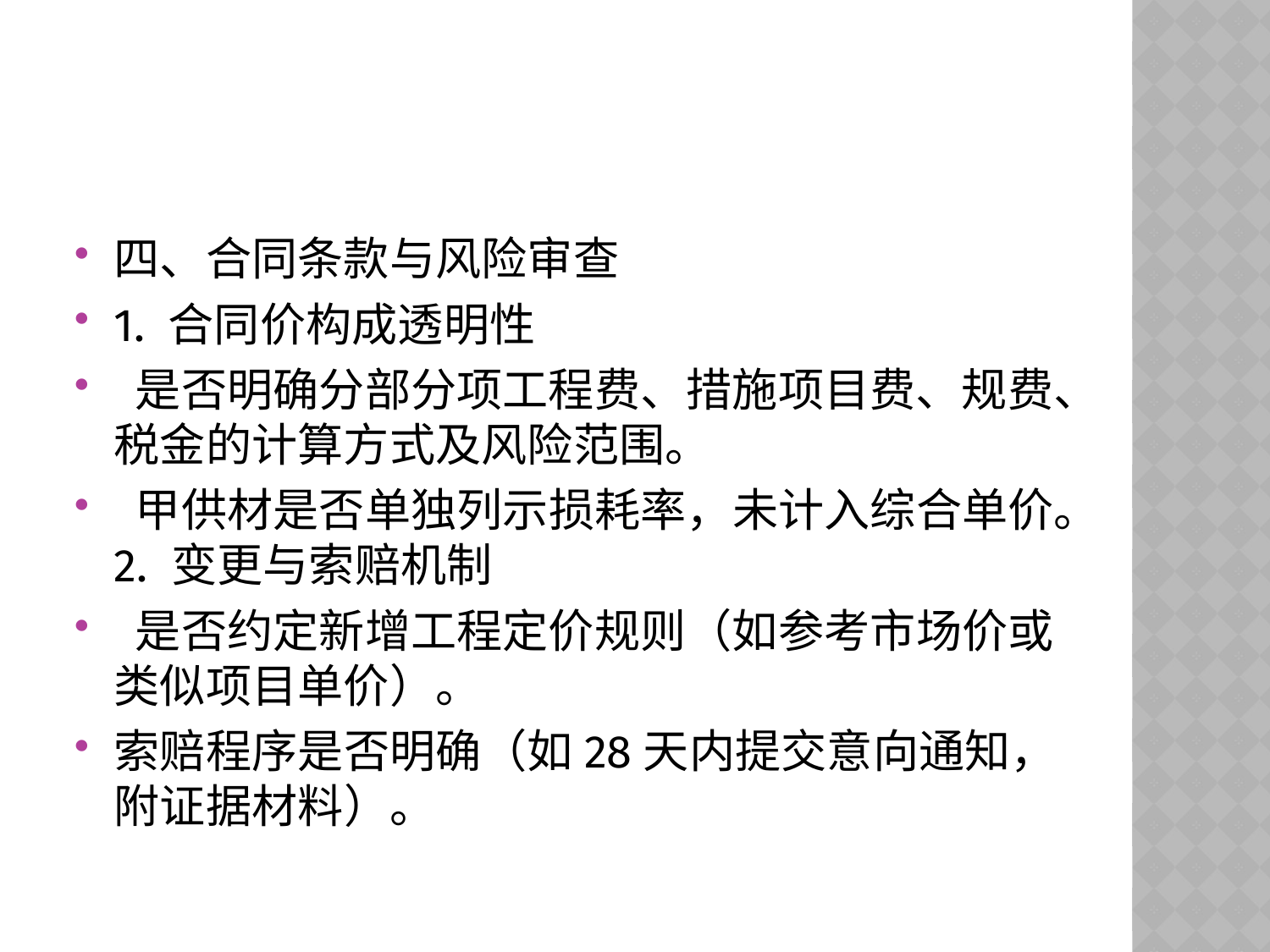

#
四、合同条款与风险审查
1. 合同价构成透明性
 是否明确分部分项工程费、措施项目费、规费、税金的计算方式及风险范围。
 甲供材是否单独列示损耗率，未计入综合单价。2. 变更与索赔机制
 是否约定新增工程定价规则（如参考市场价或类似项目单价）。
索赔程序是否明确（如28天内提交意向通知，附证据材料）。